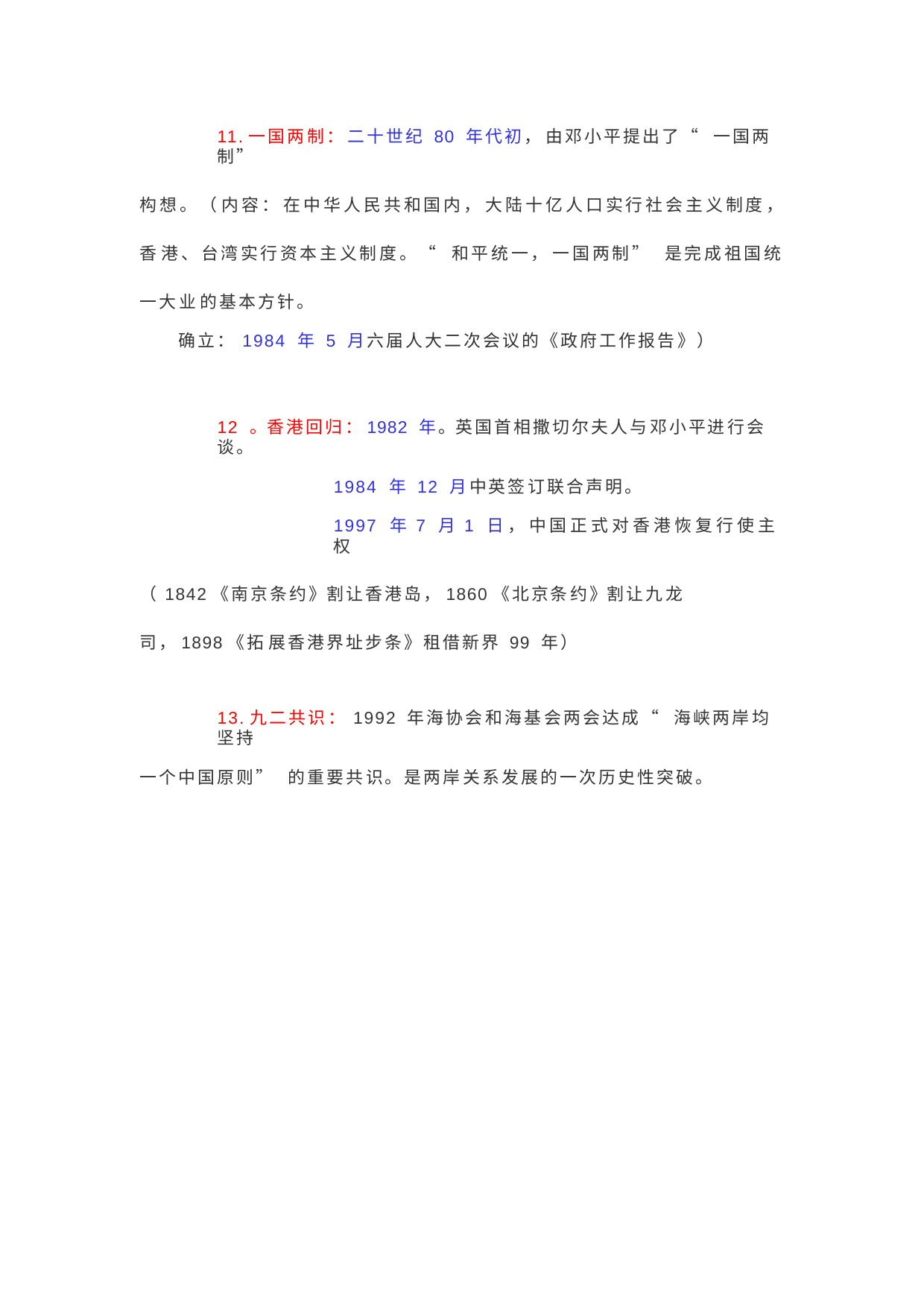

11.一国两制： 二十世纪 80 年代初， 由邓小平提出了“ 一国两制”
构想。（ 内容： 在中华人民共和国内， 大陆十亿人口实行社会主义制度， 香 港、台湾实行资本主义制度。“ 和平统一， 一国两制” 是完成祖国统一大业 的基本方针。

确立： 1984 年 5 月六届人大二次会议的《政府工作报告》）
12 。香港回归：1982 年。英国首相撒切尔夫人与邓小平进行会谈。

1984 年 12 月中英签订联合声明。

1997 年 7 月 1 日 ， 中国正式对香港恢复行使主权
（ 1842《南京条约》割让香港岛，1860《北京条约》割让九龙司，1898《拓 展香港界址步条》租借新界 99 年）
13.九二共识： 1992 年海协会和海基会两会达成“ 海峡两岸均坚持

一个中国原则” 的重要共识。是两岸关系发展的一次历史性突破。